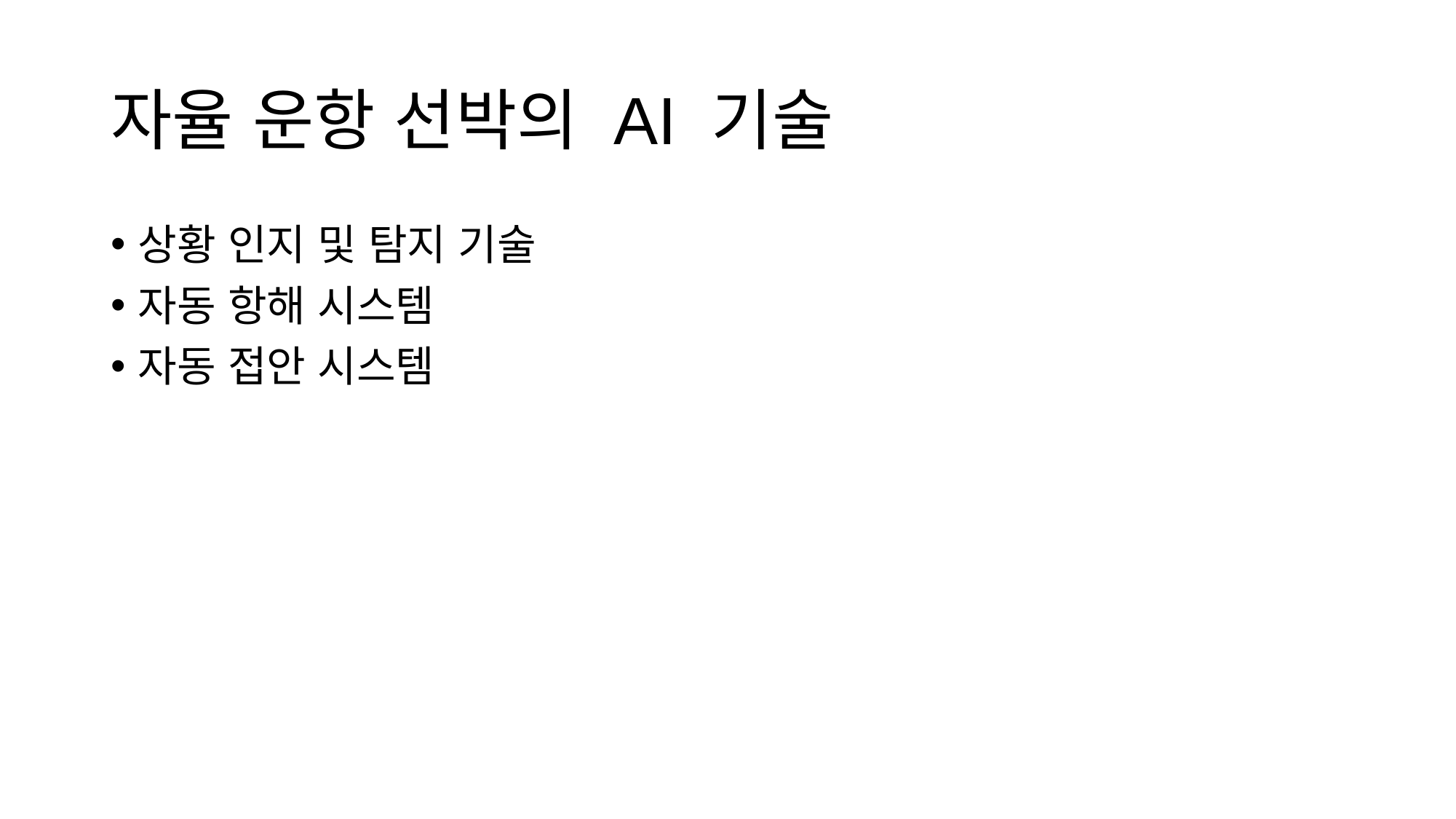

# 자율 운항 선박의 AI 기술
상황 인지 및 탐지 기술
자동 항해 시스템
자동 접안 시스템